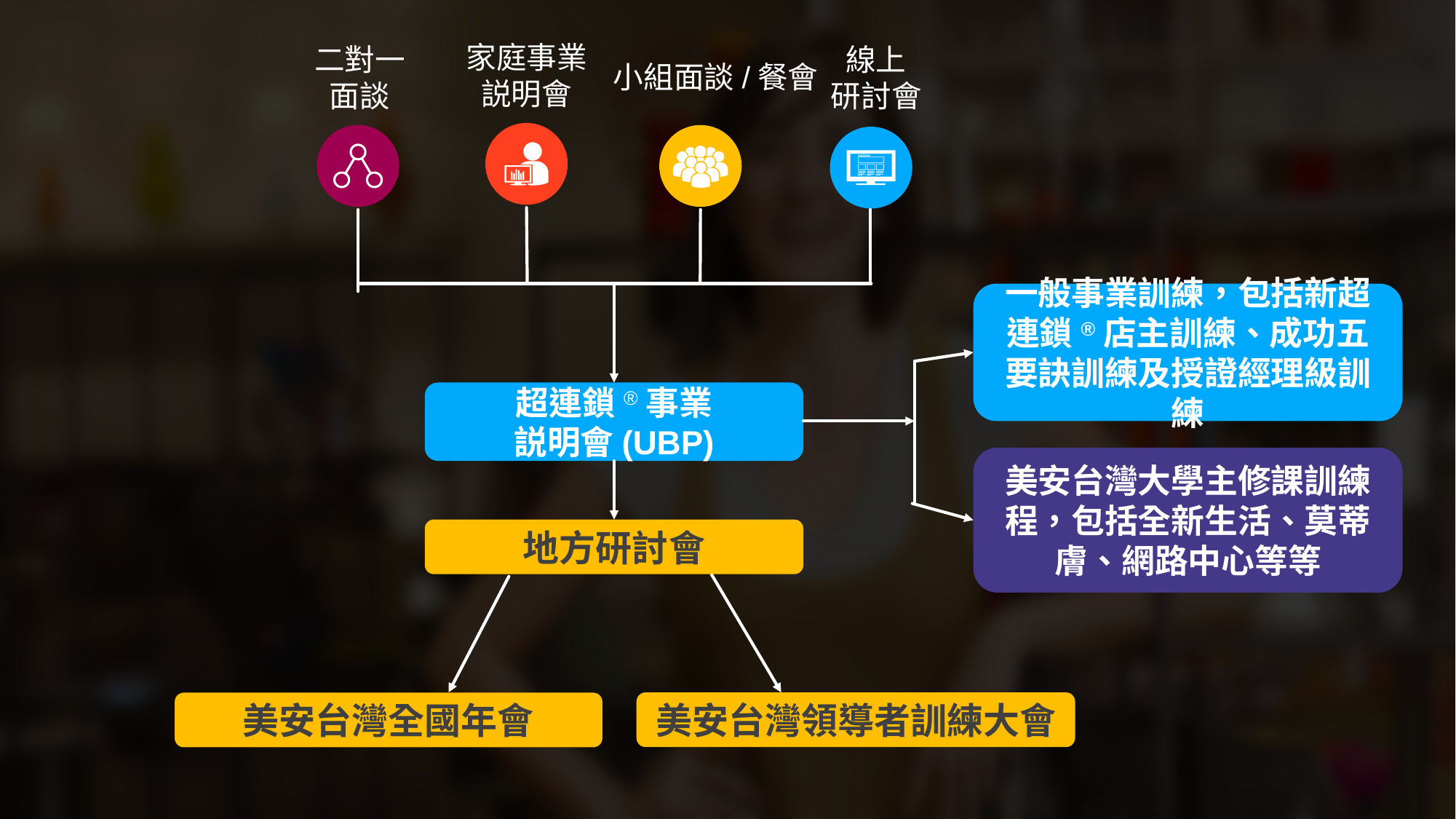

家庭事業
説明會
線上
研討會
二對一
面談
小組面談/餐會

一般事業訓練，包括新超連鎖®店主訓練、成功五要訣訓練及授證經理級訓練
超連鎖®事業
説明會(UBP)
美安台灣大學主修課訓練程，包括全新生活、莫蒂膚、網路中心等等
地方研討會
美安台灣領導者訓練大會
美安台灣全國年會